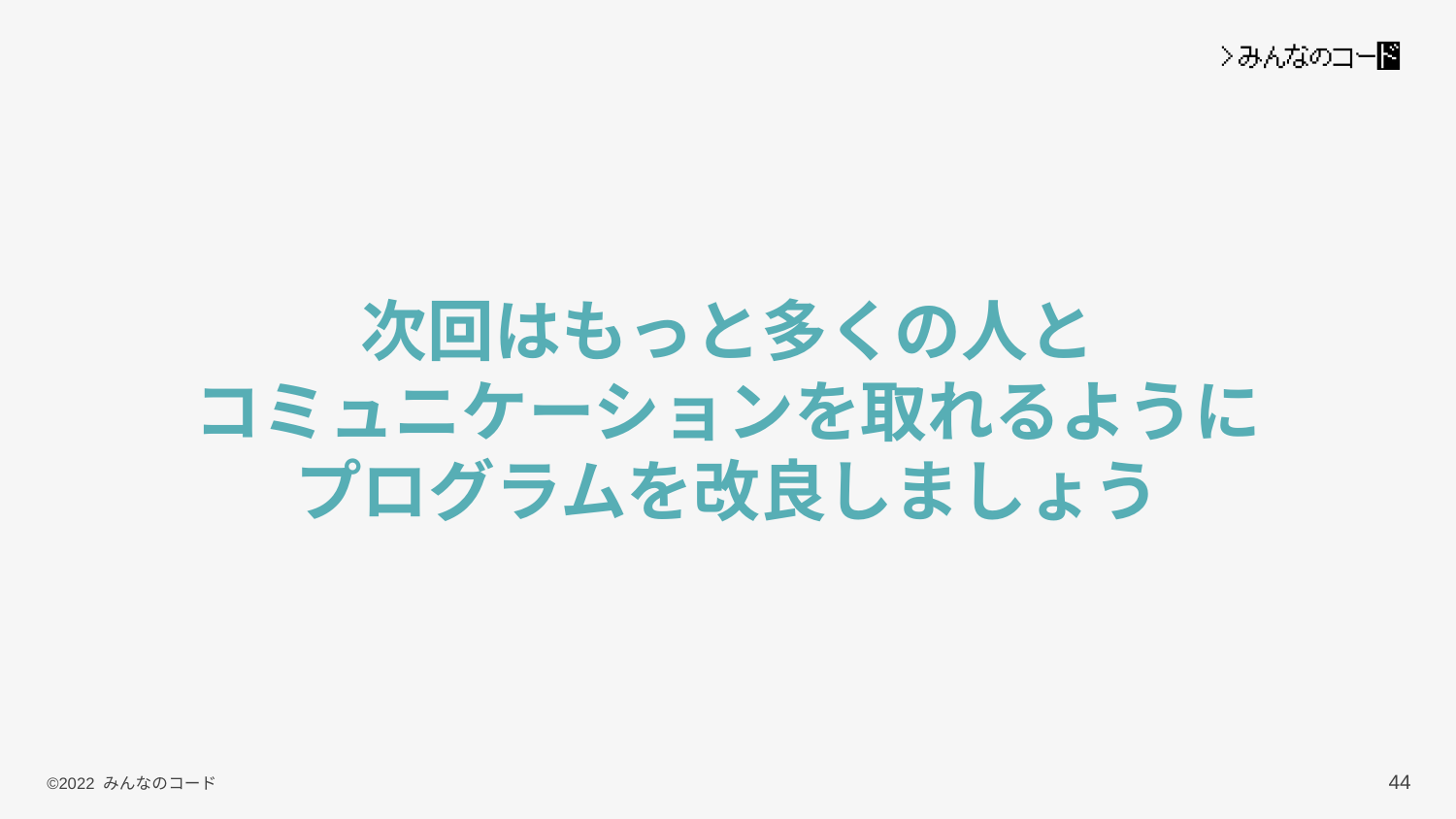

# 次回はもっと多くの人と
コミュニケーションを取れるように
プログラムを改良しましょう